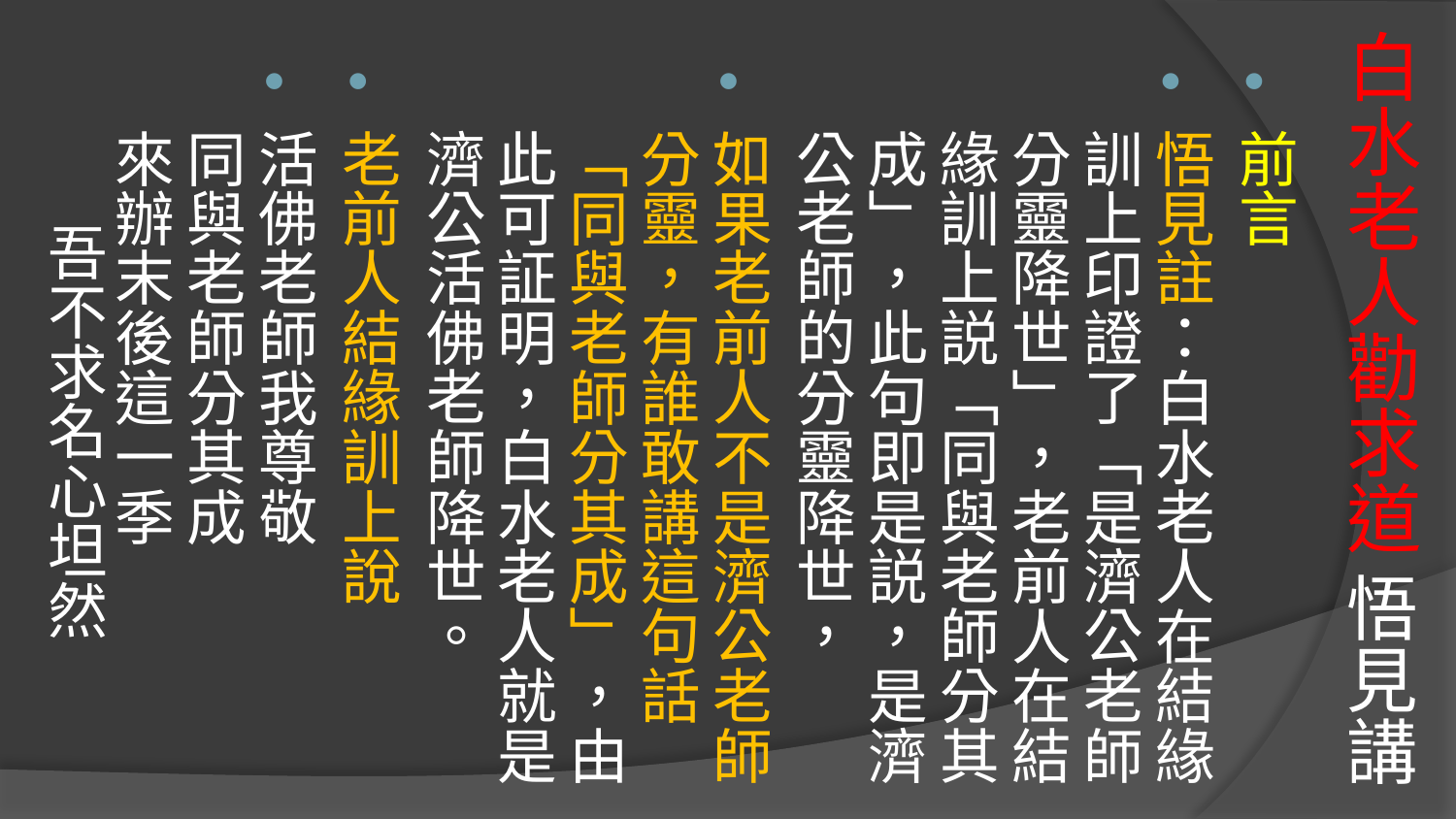

# 白水老人勸求道 悟見講
前言
悟見註：白水老人在結緣訓上印證了「是濟公老師分靈降世」，老前人在結緣訓上説「同與老師分其成」，此句即是説，是濟公老師的分靈降世，
如果老前人不是濟公老師分靈，有誰敢講這句話「同與老師分其成」，由此可証明，白水老人就是濟公活佛老師降世。
老前人結緣訓上說
活佛老師我尊敬                 同與老師分其成
來辦末後這一季                           吾不求名心坦然